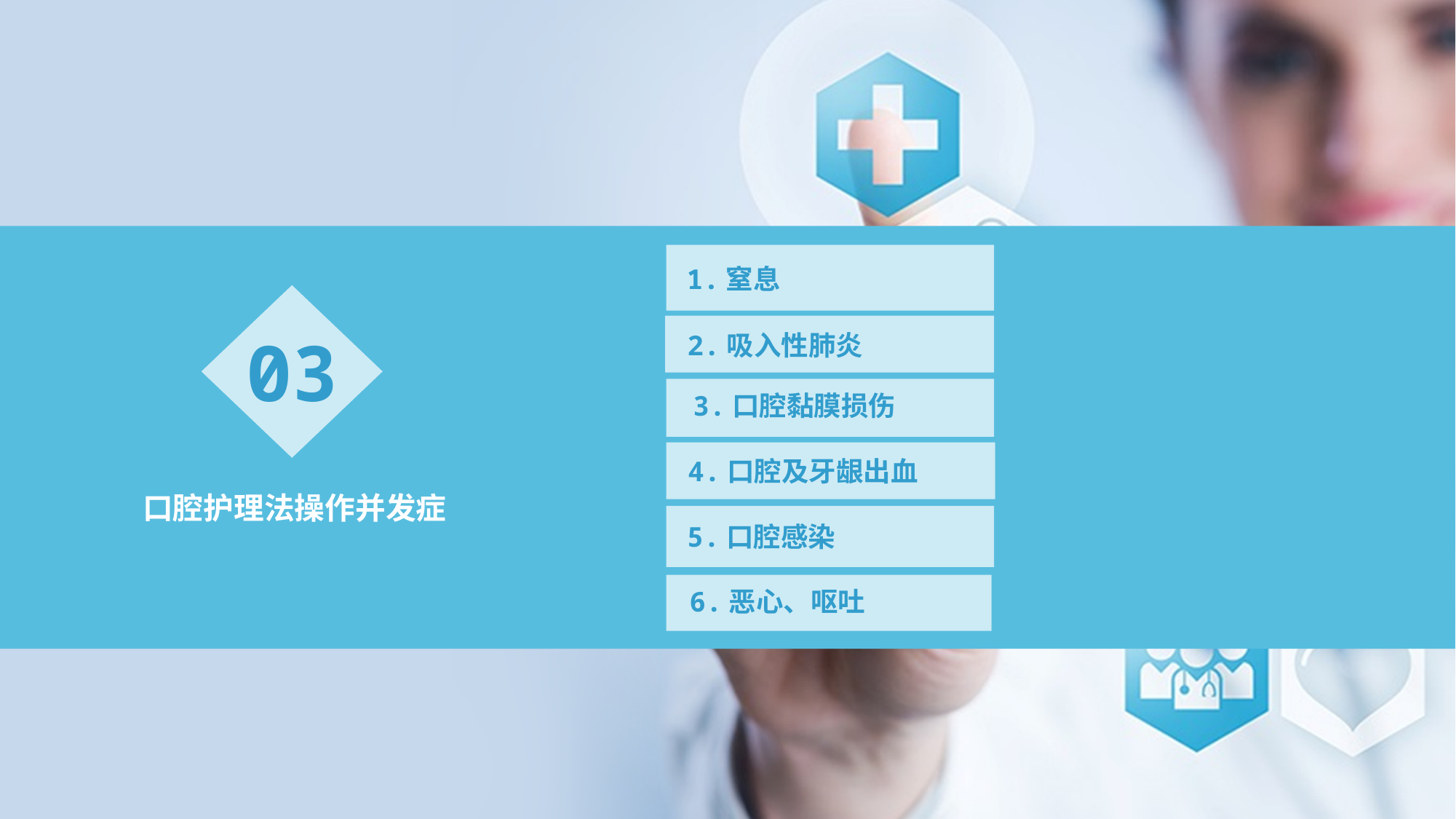

1.窒息

03

2.吸入性肺炎

3.口腔黏膜损伤

4.口腔及牙龈出血
口腔护理法操作并发症

5.口腔感染

6.恶心、呕吐